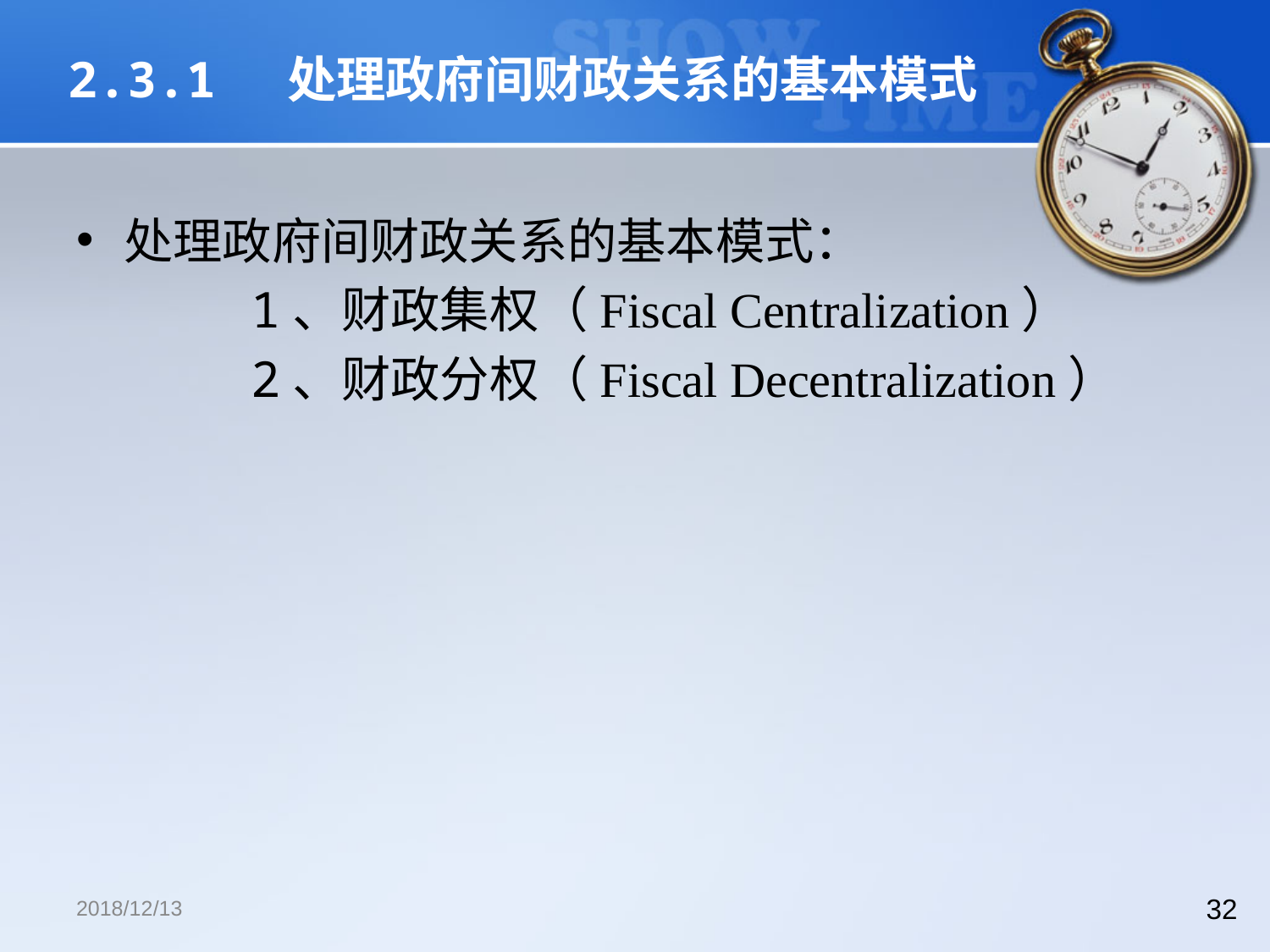

# 2.3.1  处理政府间财政关系的基本模式
处理政府间财政关系的基本模式：
		1、财政集权（Fiscal Centralization）
		2、财政分权（Fiscal Decentralization）
2018/12/13
32